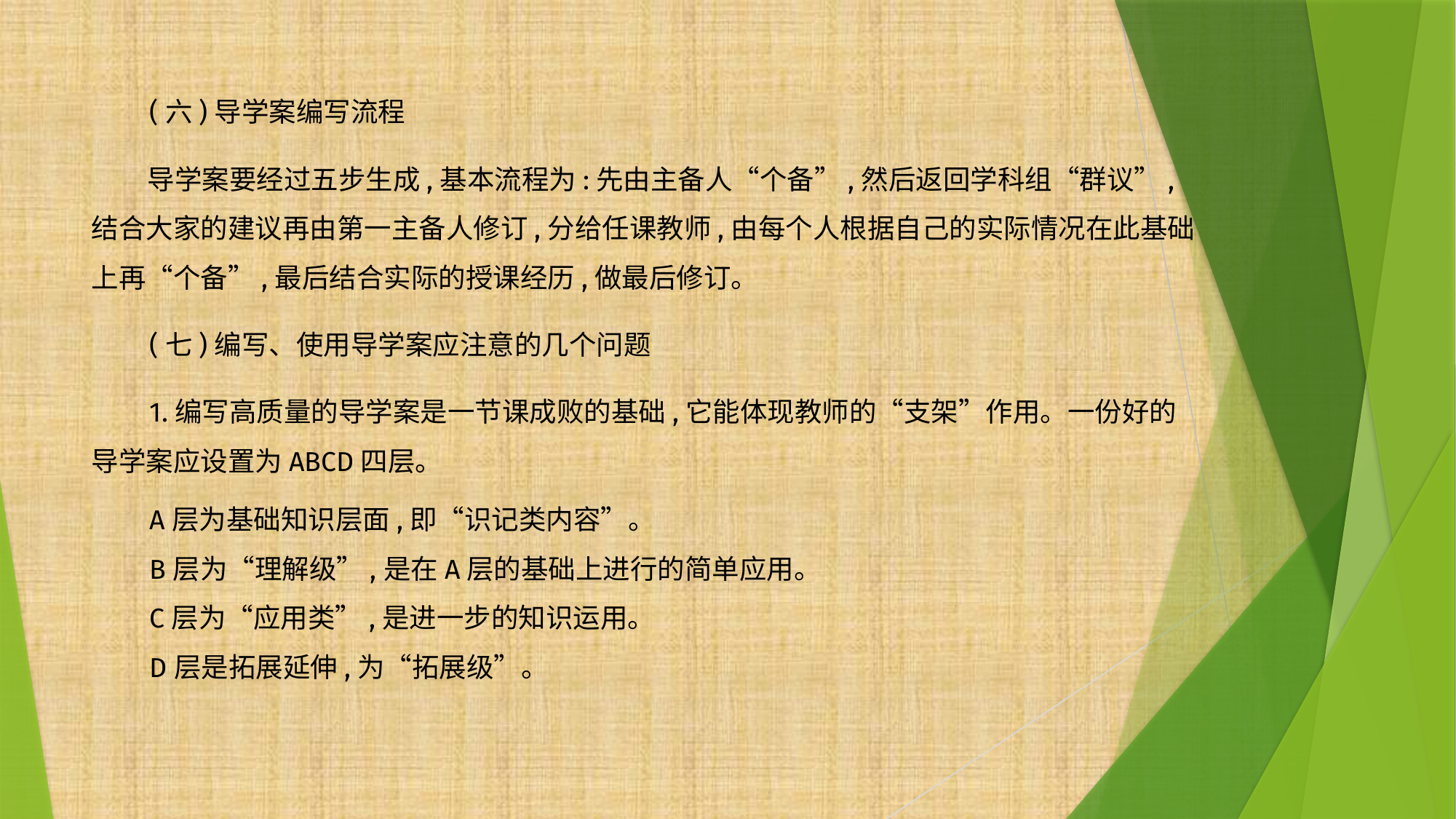

(六)导学案编写流程
        导学案要经过五步生成,基本流程为:先由主备人“个备”,然后返回学科组“群议”,结合大家的建议再由第一主备人修订,分给任课教师,由每个人根据自己的实际情况在此基础上再“个备”,最后结合实际的授课经历,做最后修订。
        (七)编写、使用导学案应注意的几个问题
        1.编写高质量的导学案是一节课成败的基础,它能体现教师的“支架”作用。一份好的导学案应设置为ABCD四层。
        A层为基础知识层面,即“识记类内容”。
        B层为“理解级”,是在A层的基础上进行的简单应用。
        C层为“应用类”,是进一步的知识运用。
        D层是拓展延伸,为“拓展级”。
#